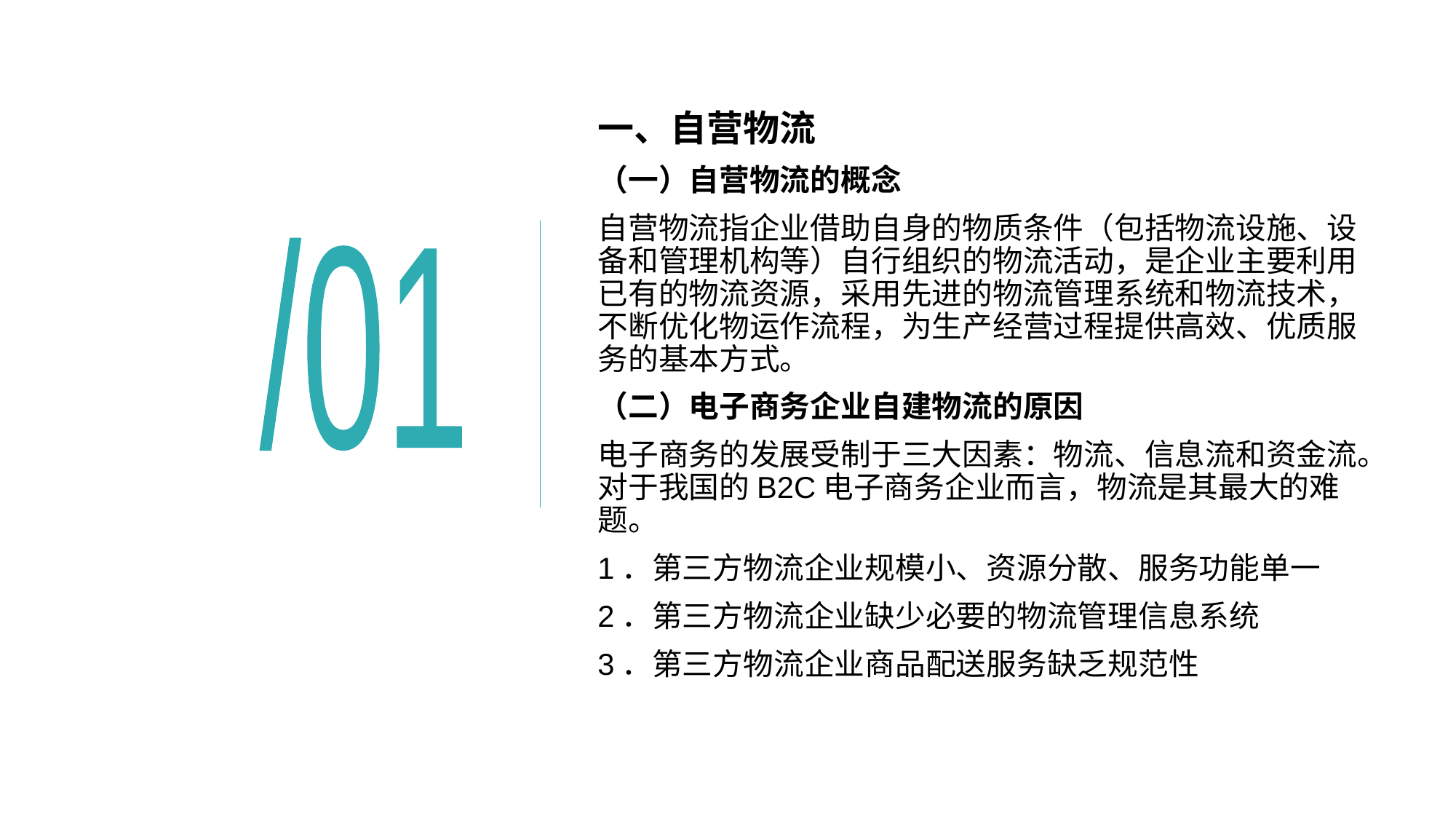

# 一、自营物流
（一）自营物流的概念
自营物流指企业借助自身的物质条件（包括物流设施、设备和管理机构等）自行组织的物流活动，是企业主要利用已有的物流资源，采用先进的物流管理系统和物流技术，不断优化物运作流程，为生产经营过程提供高效、优质服务的基本方式。
（二）电子商务企业自建物流的原因
电子商务的发展受制于三大因素：物流、信息流和资金流。对于我国的B2C电子商务企业而言，物流是其最大的难题。
1．第三方物流企业规模小、资源分散、服务功能单一
2．第三方物流企业缺少必要的物流管理信息系统
3．第三方物流企业商品配送服务缺乏规范性
/01